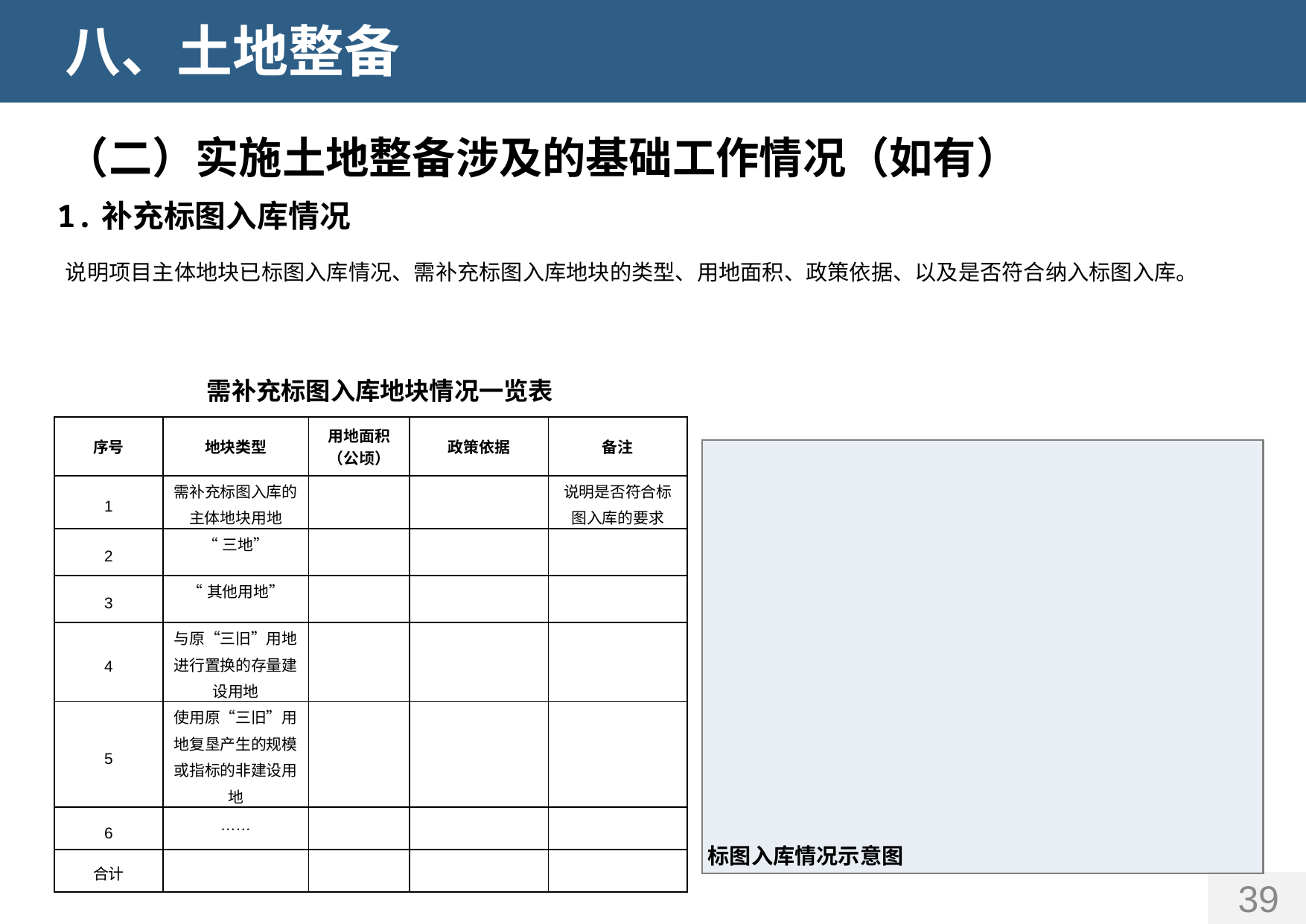

八、土地整备
（二）实施土地整备涉及的基础工作情况（如有）
1.补充标图入库情况
说明项目主体地块已标图入库情况、需补充标图入库地块的类型、用地面积、政策依据、以及是否符合纳入标图入库。
需补充标图入库地块情况一览表
| 序号 | 地块类型 | 用地面积 （公顷） | 政策依据 | 备注 |
| --- | --- | --- | --- | --- |
| 1 | 需补充标图入库的主体地块用地 |  |  | 说明是否符合标图入库的要求 |
| 2 | “三地” |  |  |  |
| 3 | “其他用地” |  |  |  |
| 4 | 与原“三旧”用地进行置换的存量建设用地 |  |  |  |
| 5 | 使用原“三旧”用地复垦产生的规模或指标的非建设用地 |  |  |  |
| 6 | …… |  |  |  |
| 合计 |  |  |  |  |

标图入库情况示意图
39